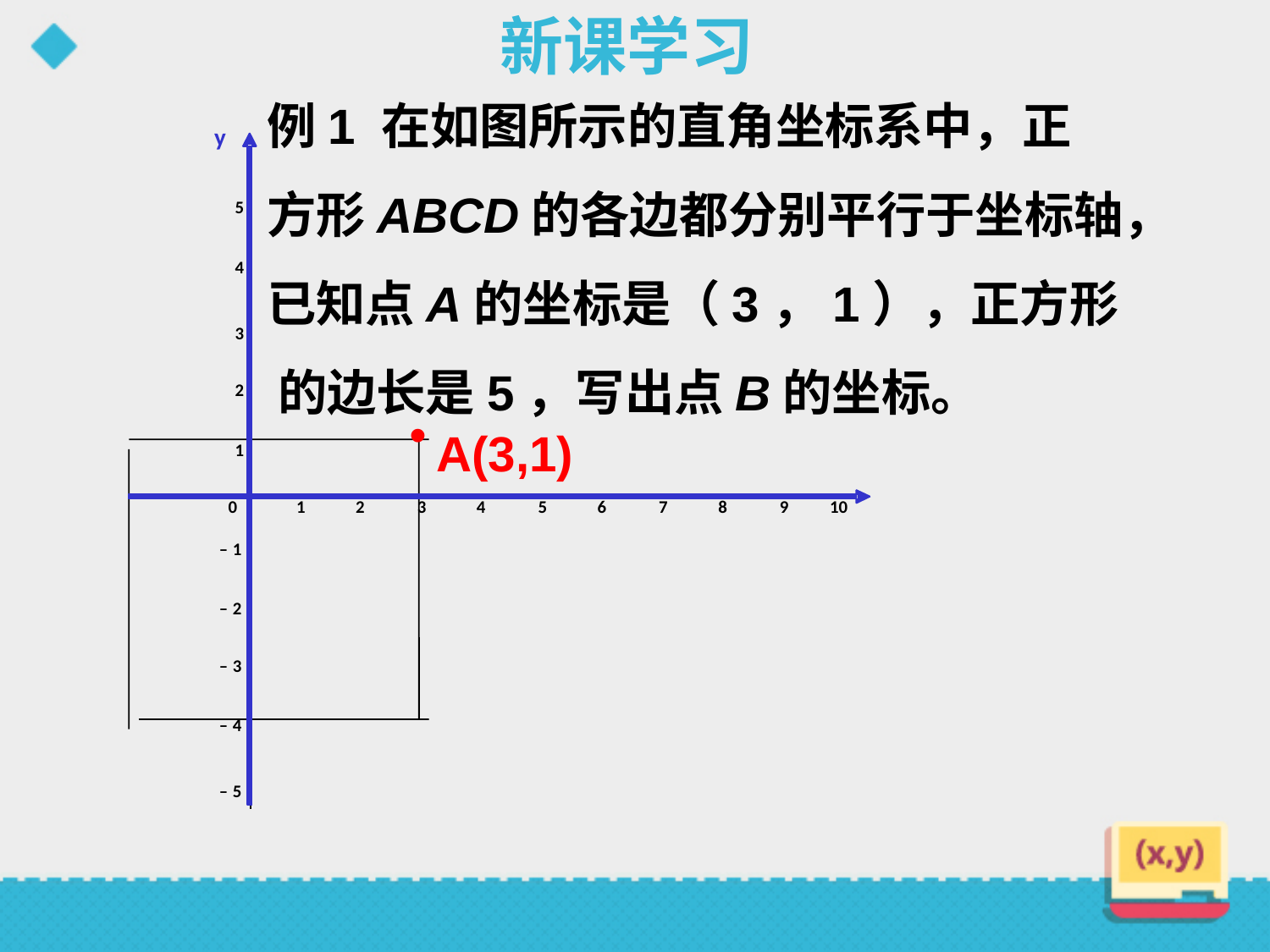

新课学习
          例1 在如图所示的直角坐标系中，正
          方形ABCD的各边都分别平行于坐标轴，
          已知点A的坐标是（3，1），正方形
           的边长是5，写出点B的坐标。

y

5
4
3
2
1

0
1
2
3
4
5
6
7
8
9
10
–
1
–
2
–
3
–
4
–
5

•
A(3,1)